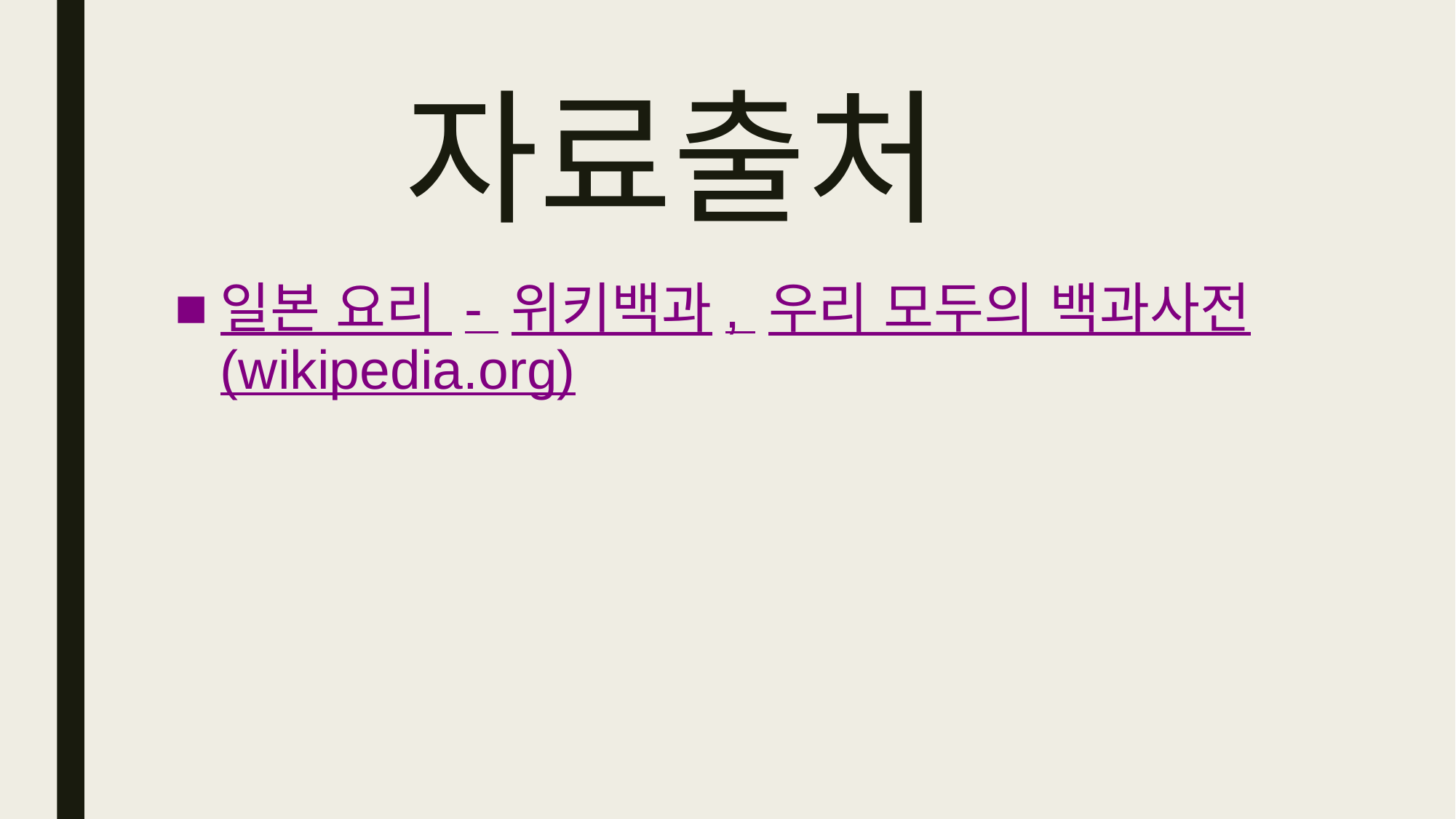

# 자료출처
일본 요리 - 위키백과, 우리 모두의 백과사전 (wikipedia.org)